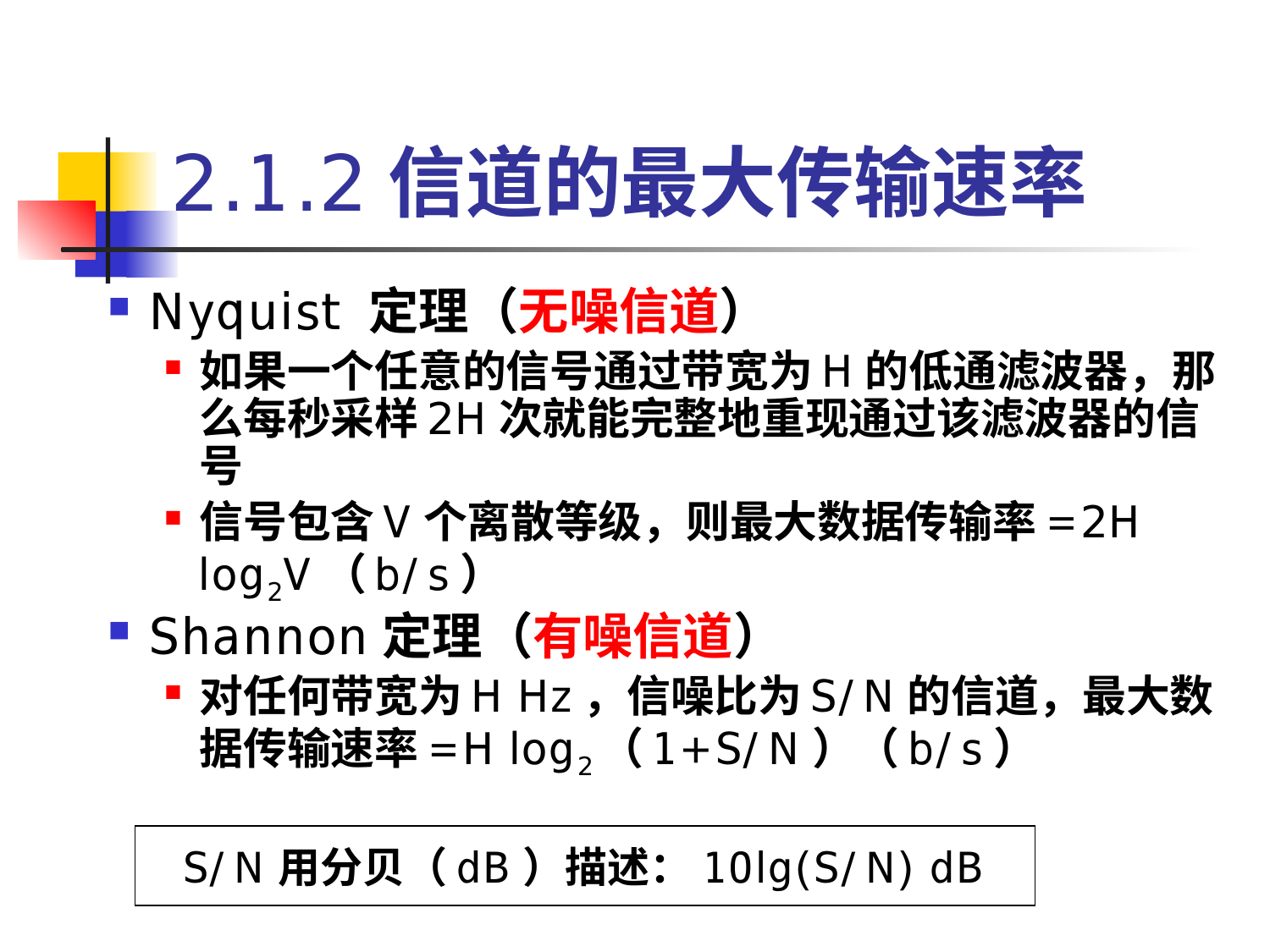

# 2.1.2信道的最大传输速率
Nyquist 定理（无噪信道）
如果一个任意的信号通过带宽为H的低通滤波器，那么每秒采样2H次就能完整地重现通过该滤波器的信号
信号包含V个离散等级，则最大数据传输率=2H log2V（b/s）
Shannon定理（有噪信道）
对任何带宽为H Hz，信噪比为S/N的信道，最大数据传输速率=H log2（1+S/N）（b/s）
S/N用分贝（dB）描述：10lg(S/N) dB